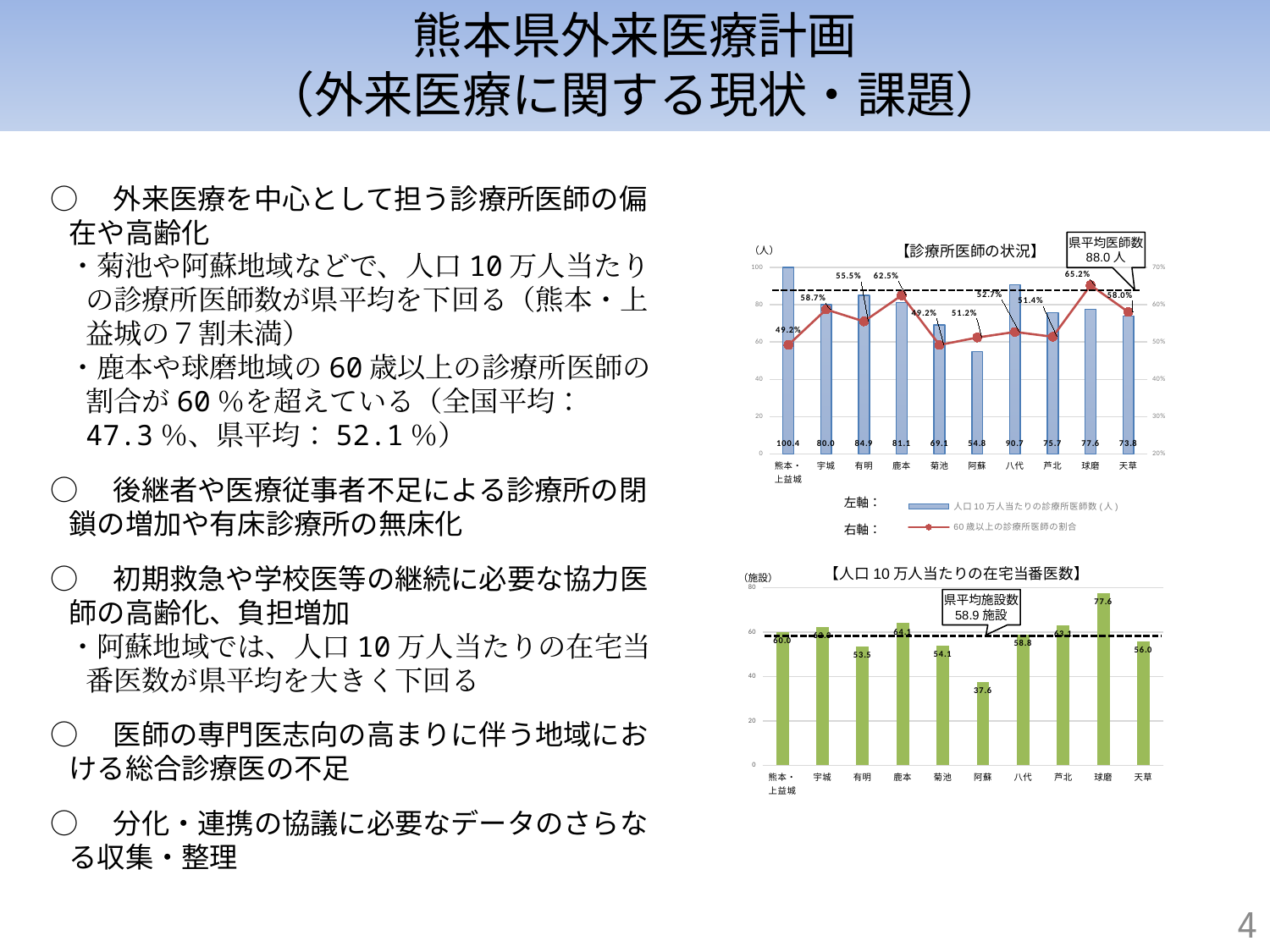

# 熊本県外来医療計画 （外来医療に関する現状・課題）

○　外来医療を中心として担う診療所医師の偏在や高齢化
・菊池や阿蘇地域などで、人口10万人当たりの診療所医師数が県平均を下回る（熊本・上益城の７割未満）
・鹿本や球磨地域の60歳以上の診療所医師の割合が60％を超えている（全国平均：47.3％、県平均：52.1％）

○　後継者や医療従事者不足による診療所の閉鎖の増加や有床診療所の無床化

○　初期救急や学校医等の継続に必要な協力医師の高齢化、負担増加
・阿蘇地域では、人口10万人当たりの在宅当番医数が県平均を大きく下回る

○　医師の専門医志向の高まりに伴う地域における総合診療医の不足

○　分化・連携の協議に必要なデータのさらなる収集・整理

### Chart

| Category | 人口10万人当たりの診療所医師数(人) | 60歳以上の診療所医師の割合 |
|---|---|---|
| 熊本・
上益城 | 100.36 | 0.492 |
| 宇城 | 80.01 | 0.587 |
| 有明 | 84.92 | 0.555 |
| 鹿本 | 81.09 | 0.625 |
| 菊池 | 69.1 | 0.492 |
| 阿蘇 | 54.82 | 0.512 |
| 八代 | 90.69 | 0.527 |
| 芦北 | 75.66 | 0.514 |
| 球磨 | 77.57 | 0.652 |
| 天草 | 73.79 | 0.58 |
県平均医師数
88.0人
（人）
【診療所医師の状況】
左軸：

右軸：

### Chart

| Category | 人口10万人当たりの在宅当番医数(単位：施設) |
|---|---|
| 熊本・
上益城 | 60.0 |
| 宇城 | 62.33 |
| 有明 | 53.53 |
| 鹿本 | 64.12 |
| 菊池 | 54.11 |
| 阿蘇 | 37.59 |
| 八代 | 58.81 |
| 芦北 | 63.05 |
| 球磨 | 77.57 |
| 天草 | 55.98 |
【人口10万人当たりの在宅当番医数】
（施設）
県平均施設数
58.9施設
4